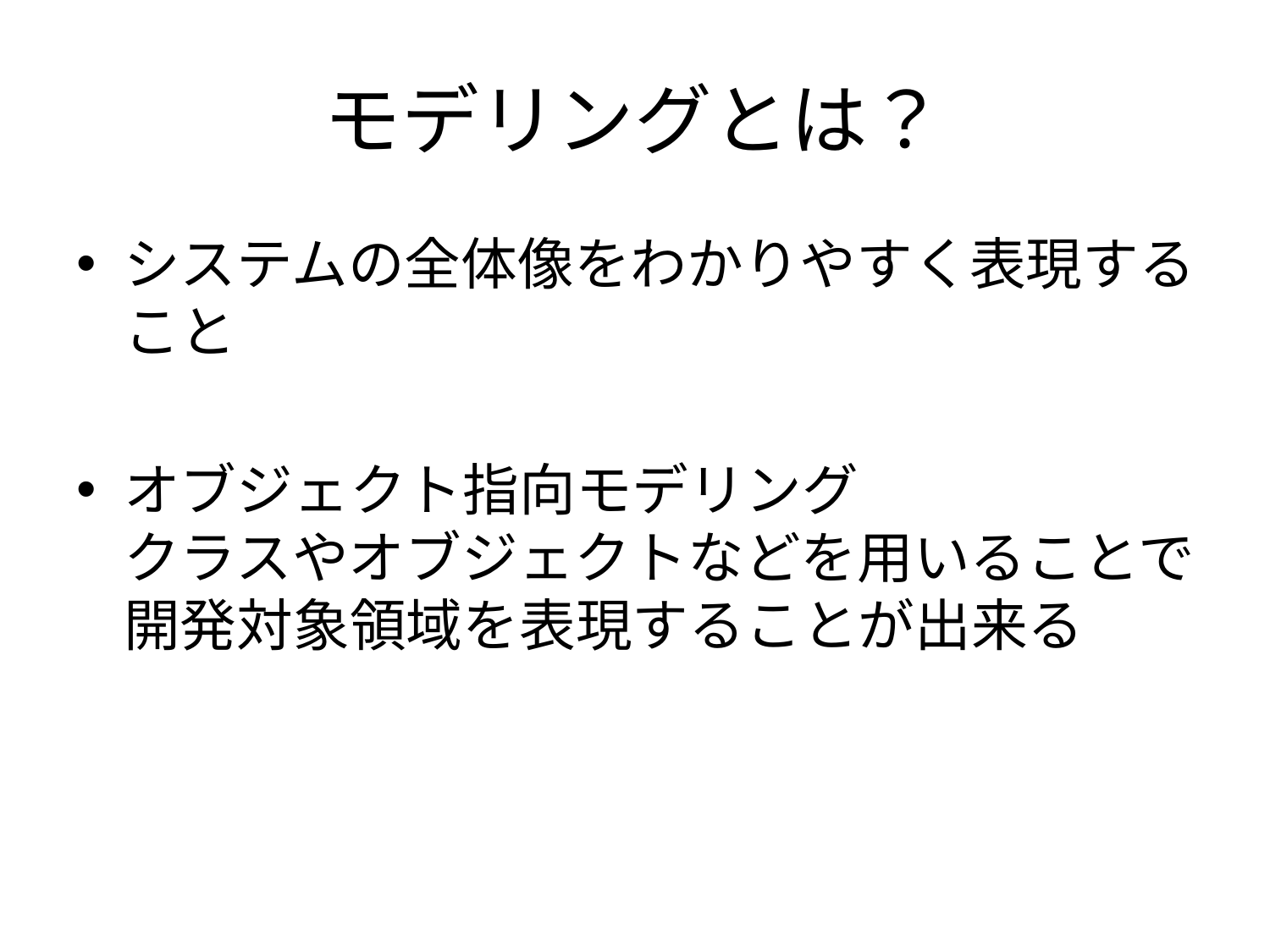

# モデリングとは？
システムの全体像をわかりやすく表現すること

オブジェクト指向モデリング
クラスやオブジェクトなどを用いることで開発対象領域を表現することが出来る